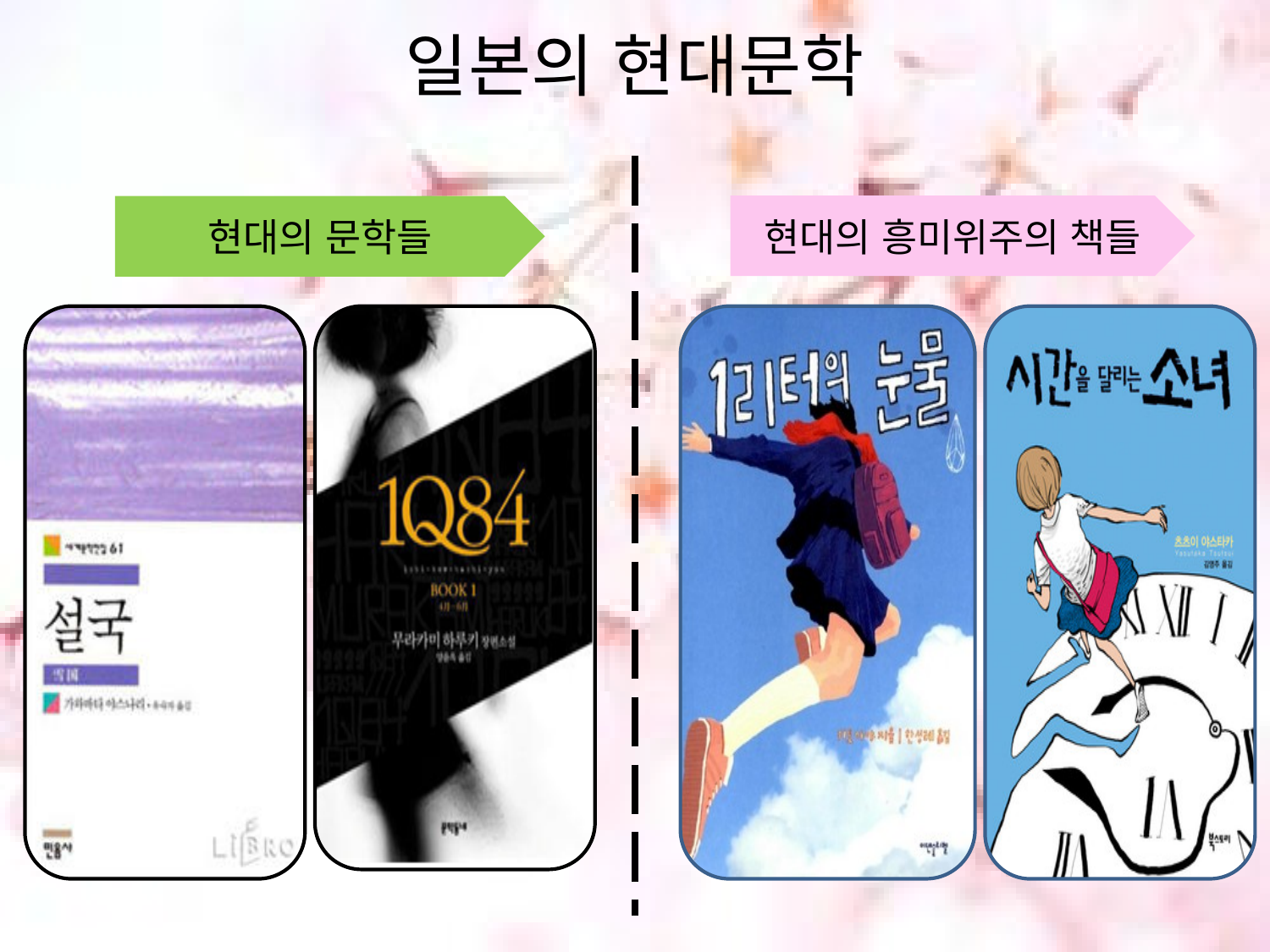

# 일본의 현대문학
현대의 흥미위주의 책들
현대의 문학들